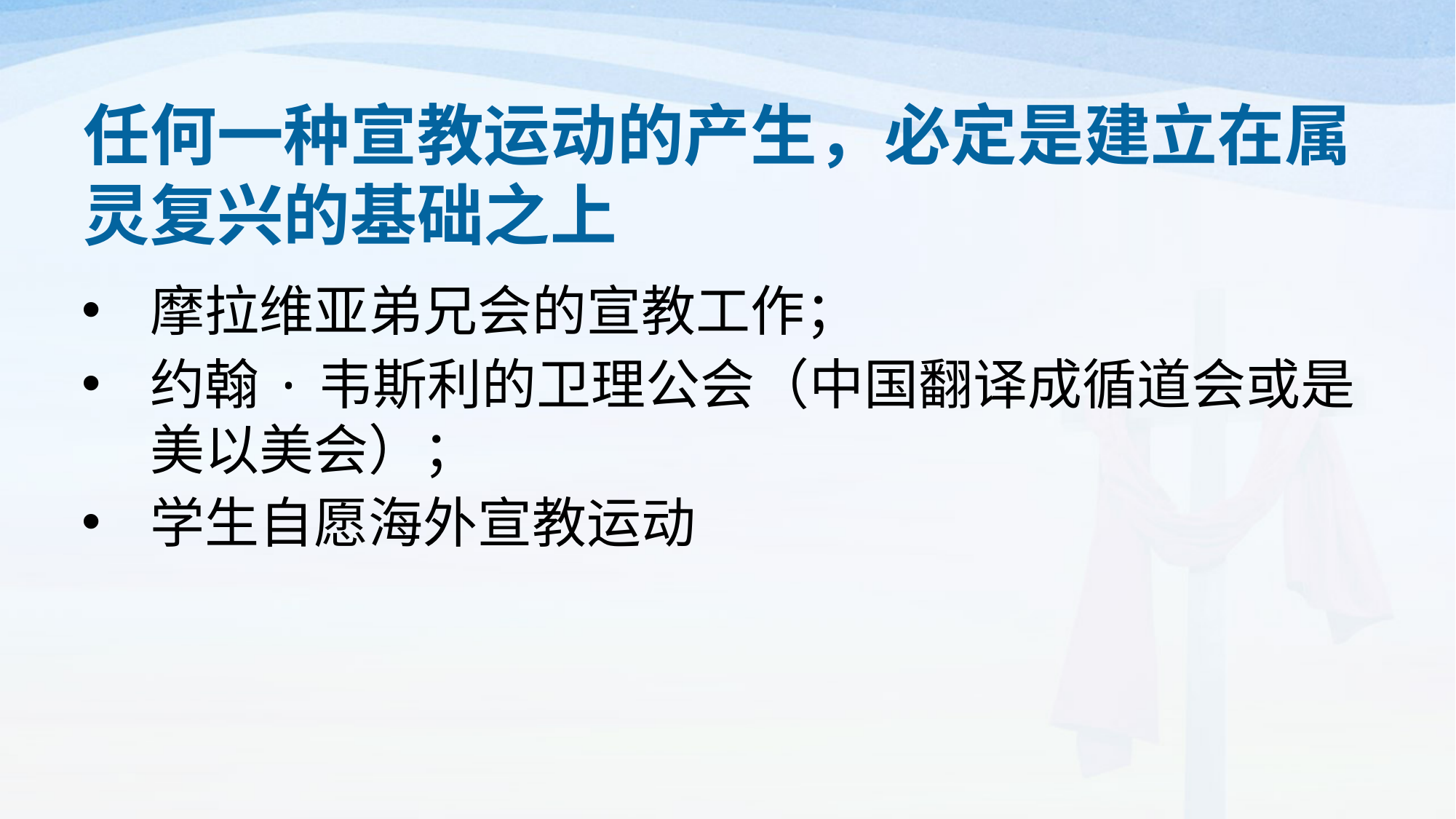

# 任何一种宣教运动的产生，必定是建立在属灵复兴的基础之上
摩拉维亚弟兄会的宣教工作；
约翰·韦斯利的卫理公会（中国翻译成循道会或是美以美会）；
学生自愿海外宣教运动